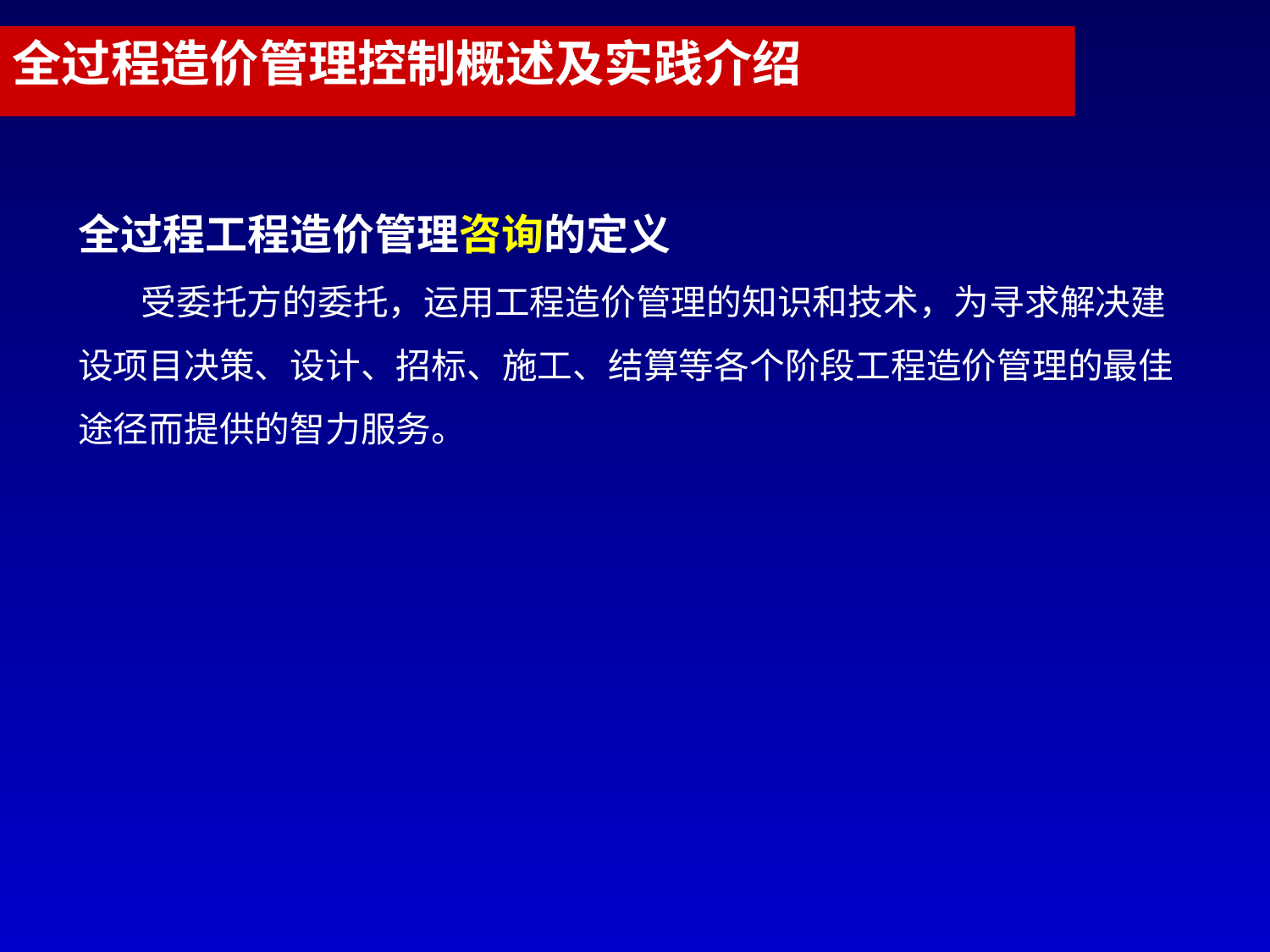

全过程造价管理控制概述及实践介绍
全过程工程造价管理咨询的定义
       受委托方的委托，运用工程造价管理的知识和技术，为寻求解决建设项目决策、设计、招标、施工、结算等各个阶段工程造价管理的最佳途径而提供的智力服务。

14